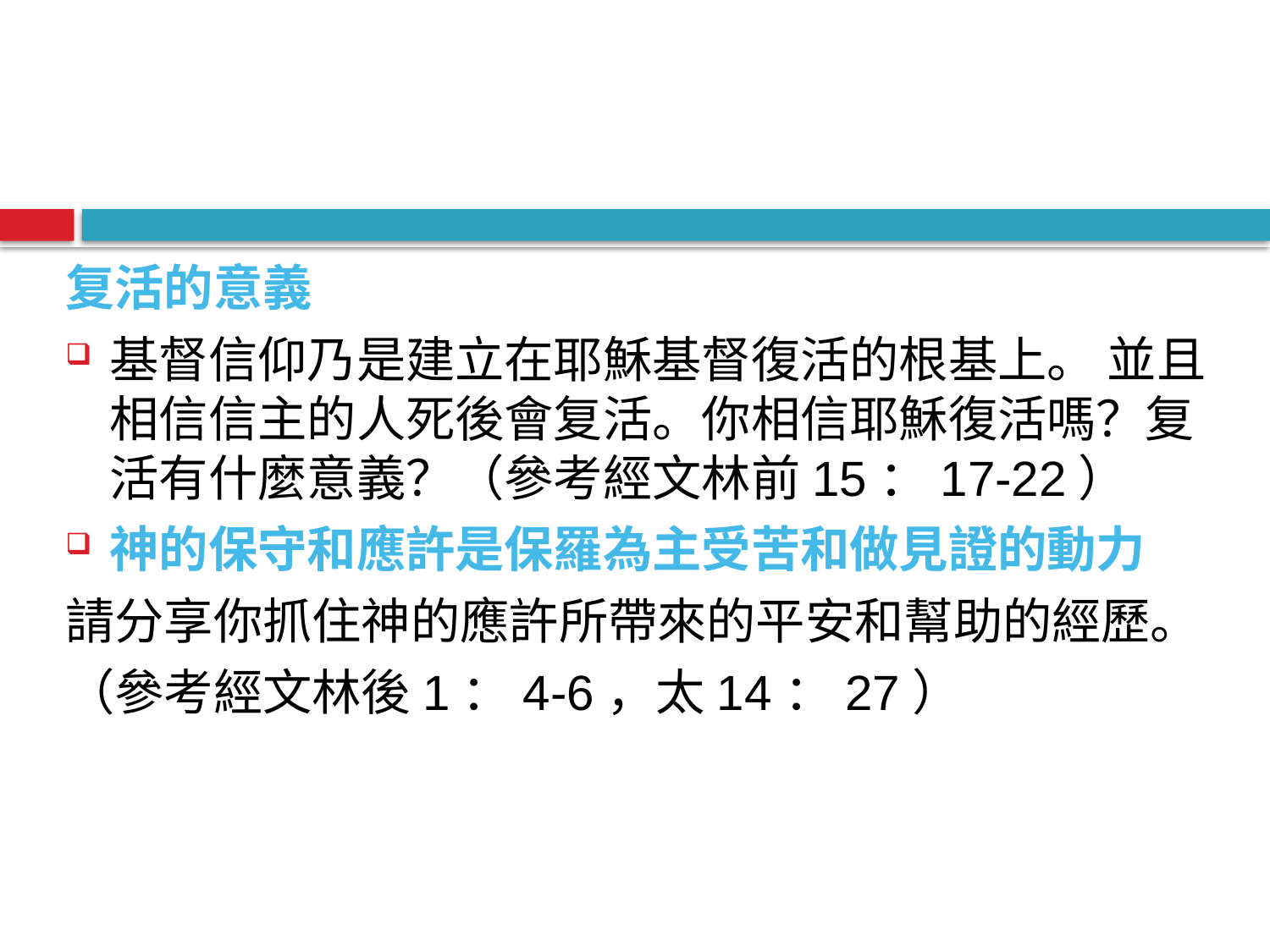

复活的意義
基督信仰乃是建立在耶穌基督復活的根基上。 並且相信信主的人死後會复活。你相信耶穌復活嗎？复活有什麼意義？（參考經文林前15：17-22）
神的保守和應許是保羅為主受苦和做見證的動力
請分享你抓住神的應許所帶來的平安和幫助的經歷。
（參考經文林後1：4-6，太14：27）